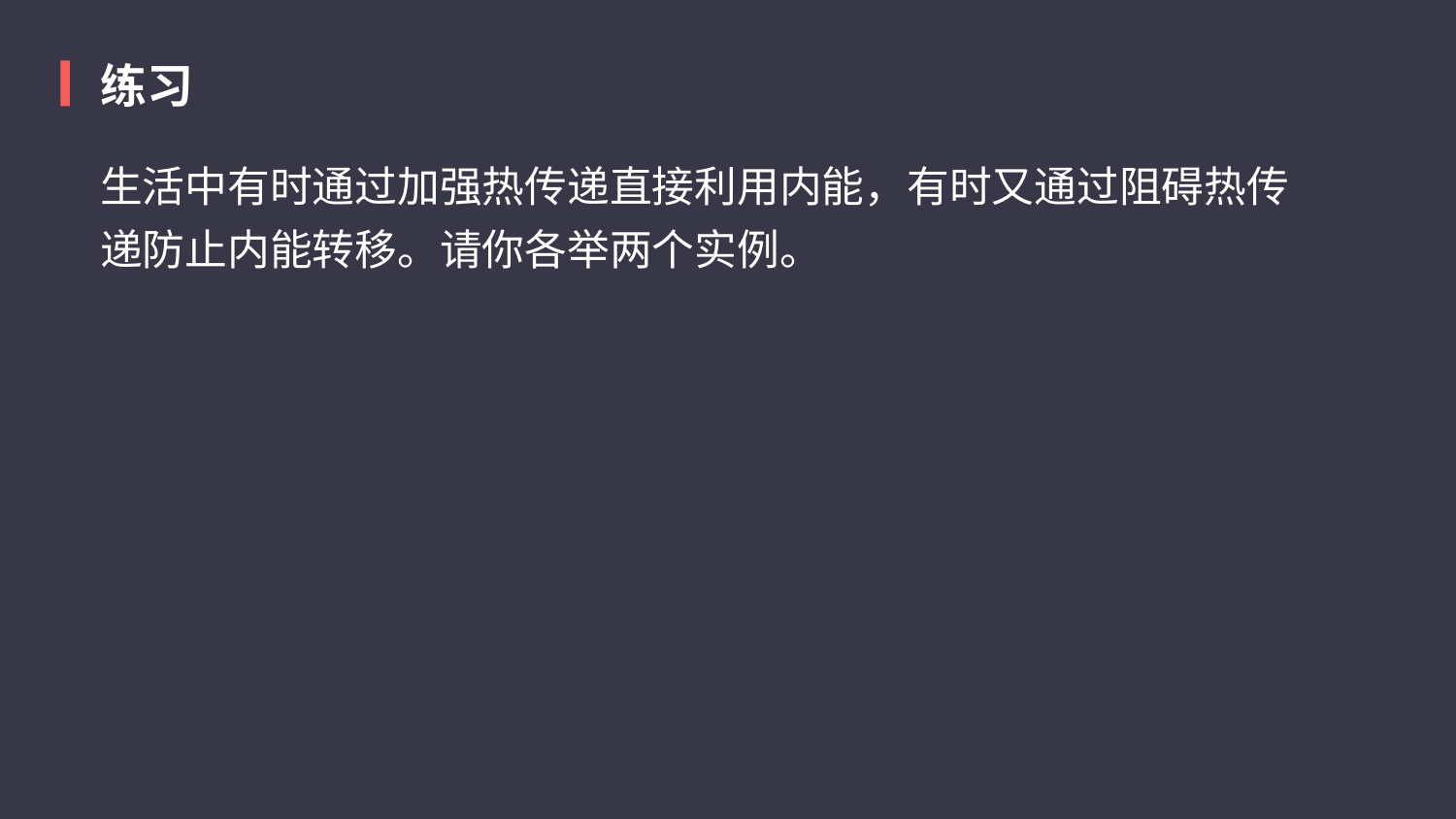

练习

生活中有时通过加强热传递直接利用内能，有时又通过阻碍热传递防止内能转移。请你各举两个实例。